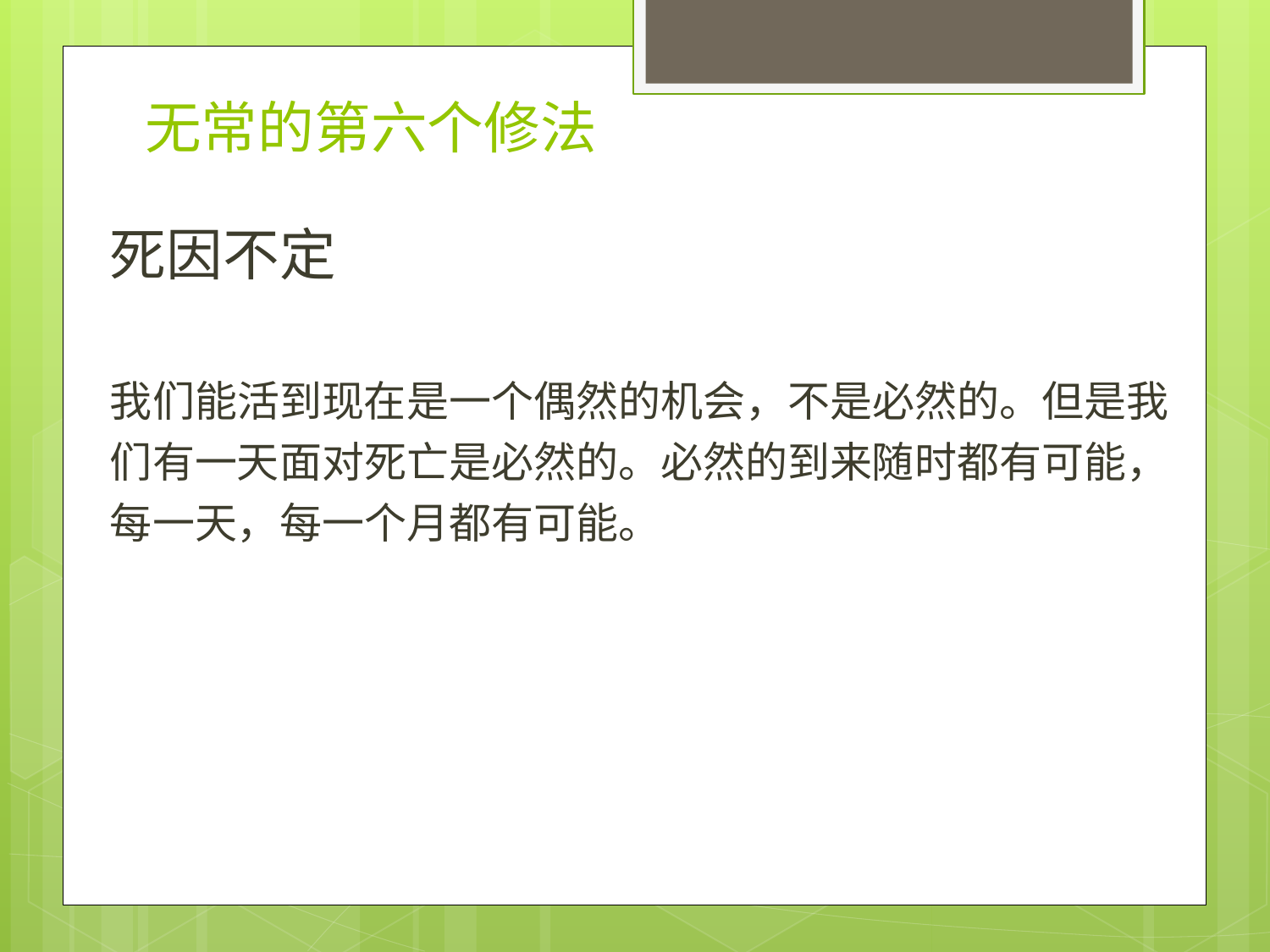

# 无常的第六个修法
死因不定

我们能活到现在是一个偶然的机会，不是必然的。但是我们有一天面对死亡是必然的。必然的到来随时都有可能，每一天，每一个月都有可能。